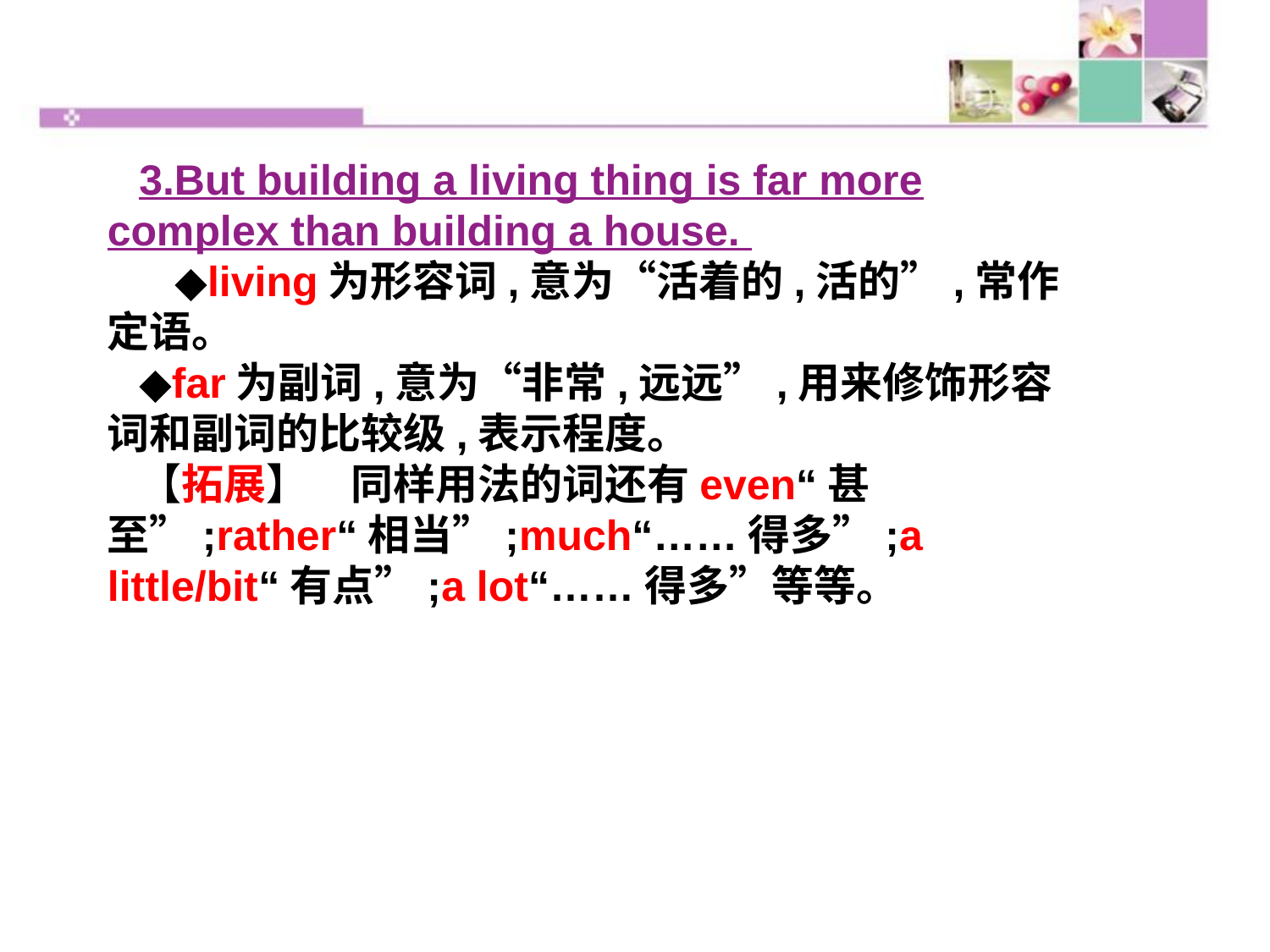

3.But building a living thing is far more complex than building a house.
   ◆living为形容词,意为“活着的,活的”,常作定语。
◆far为副词,意为“非常,远远”,用来修饰形容词和副词的比较级,表示程度。
【拓展】　同样用法的词还有even“甚至”;rather“相当”;much“……得多”;a little/bit“有点”;a lot“……得多”等等。